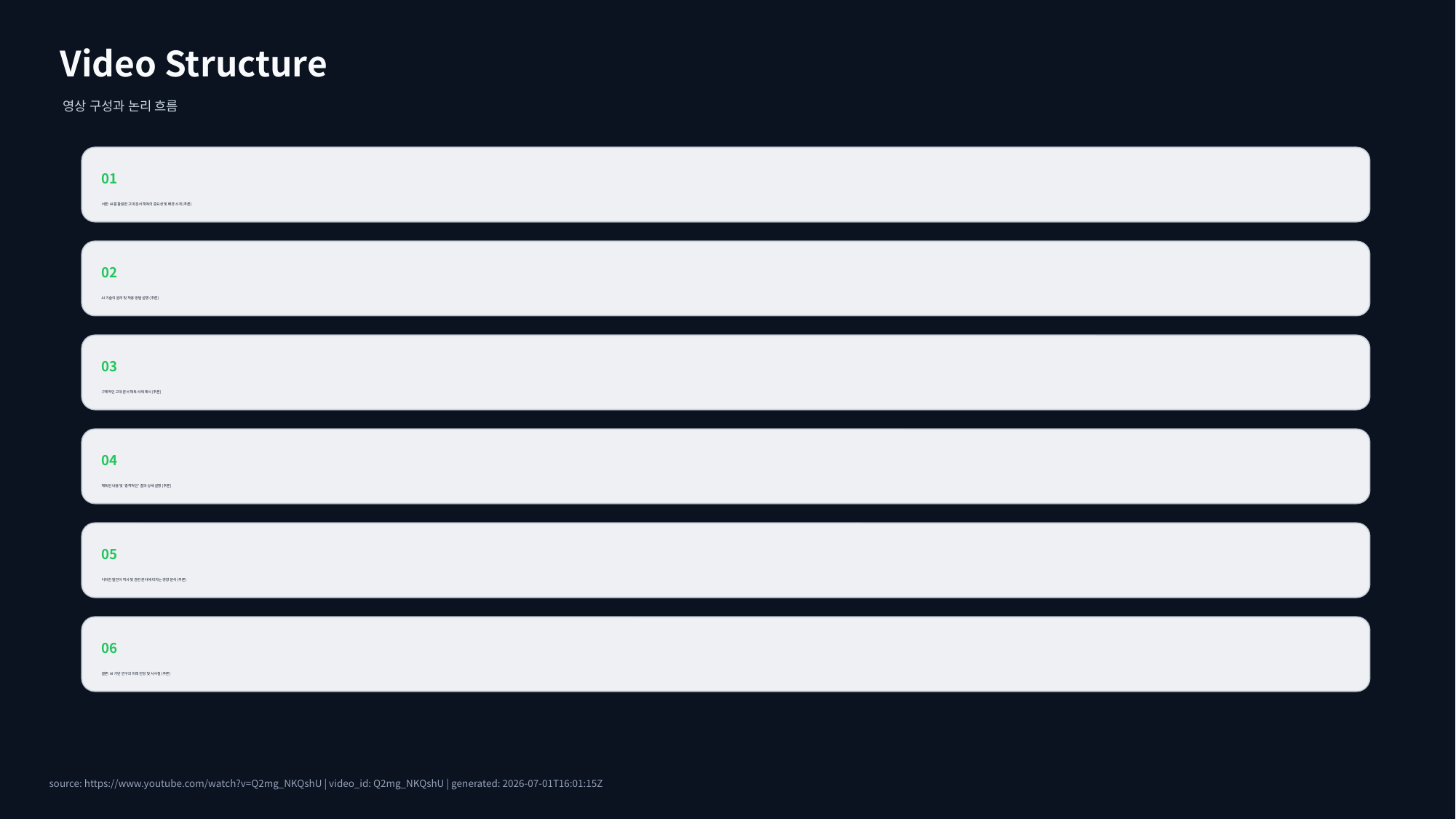

Video Structure
영상 구성과 논리 흐름

01
서론: AI를 활용한 고대 문서 해독의 중요성 및 배경 소개 (추론)

02
AI 기술의 원리 및 적용 방법 설명 (추론)

03
구체적인 고대 문서 해독 사례 제시 (추론)

04
해독된 내용 및 '충격적인' 결과 상세 설명 (추론)

05
이러한 발견이 역사 및 관련 분야에 미치는 영향 분석 (추론)

06
결론: AI 기반 연구의 미래 전망 및 시사점 (추론)
source: https://www.youtube.com/watch?v=Q2mg_NKQshU | video_id: Q2mg_NKQshU | generated: 2026-07-01T16:01:15Z